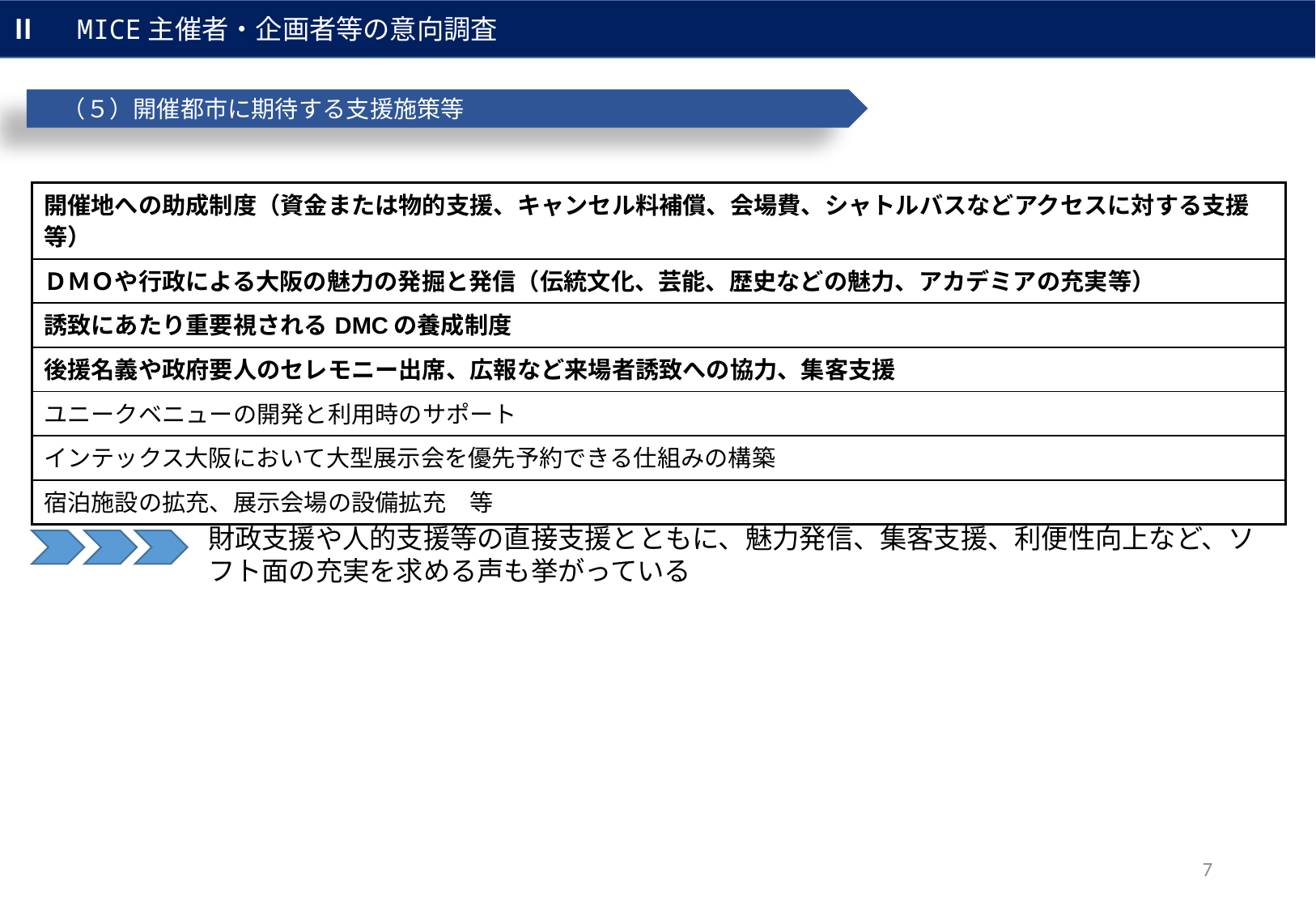

Ⅱ　MICE主催者・企画者等の意向調査
　（５）開催都市に期待する支援施策等
| 開催地への助成制度（資金または物的支援、キャンセル料補償、会場費、シャトルバスなどアクセスに対する支援等） |
| --- |
| ＤＭＯや行政による大阪の魅力の発掘と発信（伝統文化、芸能、歴史などの魅力、アカデミアの充実等） |
| 誘致にあたり重要視されるDMCの養成制度 |
| 後援名義や政府要人のセレモニー出席、広報など来場者誘致への協力、集客支援 |
| ユニークベニューの開発と利用時のサポート |
| インテックス大阪において大型展示会を優先予約できる仕組みの構築 |
| 宿泊施設の拡充、展示会場の設備拡充　等 |
財政支援や人的支援等の直接支援とともに、魅力発信、集客支援、利便性向上など、ソフト面の充実を求める声も挙がっている

7